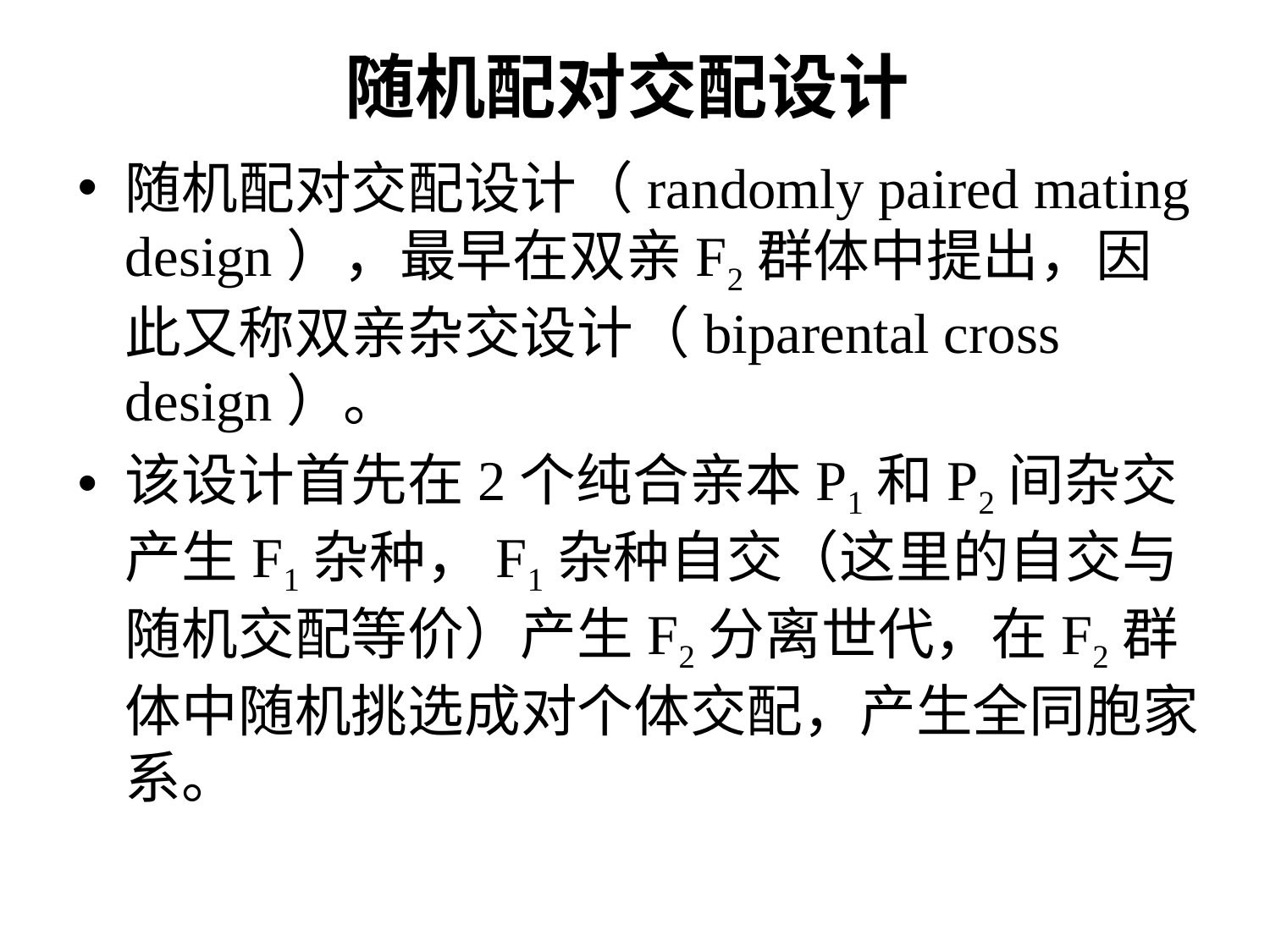

# 随机配对交配设计
随机配对交配设计（randomly paired mating design），最早在双亲F2群体中提出，因此又称双亲杂交设计（biparental cross design）。
该设计首先在2个纯合亲本P1和P2间杂交产生F1杂种，F1杂种自交（这里的自交与随机交配等价）产生F2分离世代，在F2群体中随机挑选成对个体交配，产生全同胞家系。